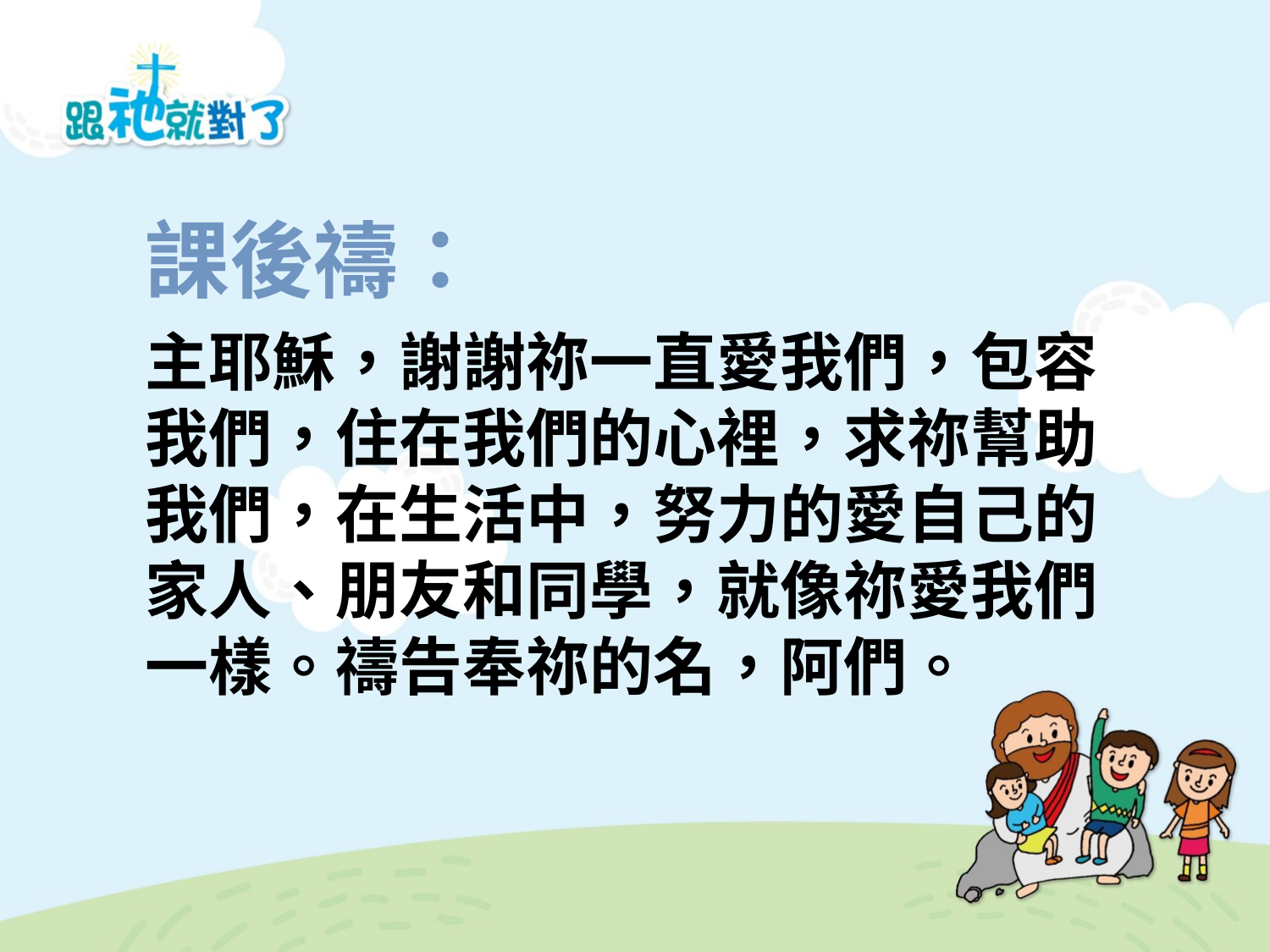

課後禱：
主耶穌，謝謝祢一直愛我們，包容我們，住在我們的心裡，求祢幫助我們，在生活中，努力的愛自己的家人、朋友和同學，就像祢愛我們一樣。禱告奉祢的名，阿們。